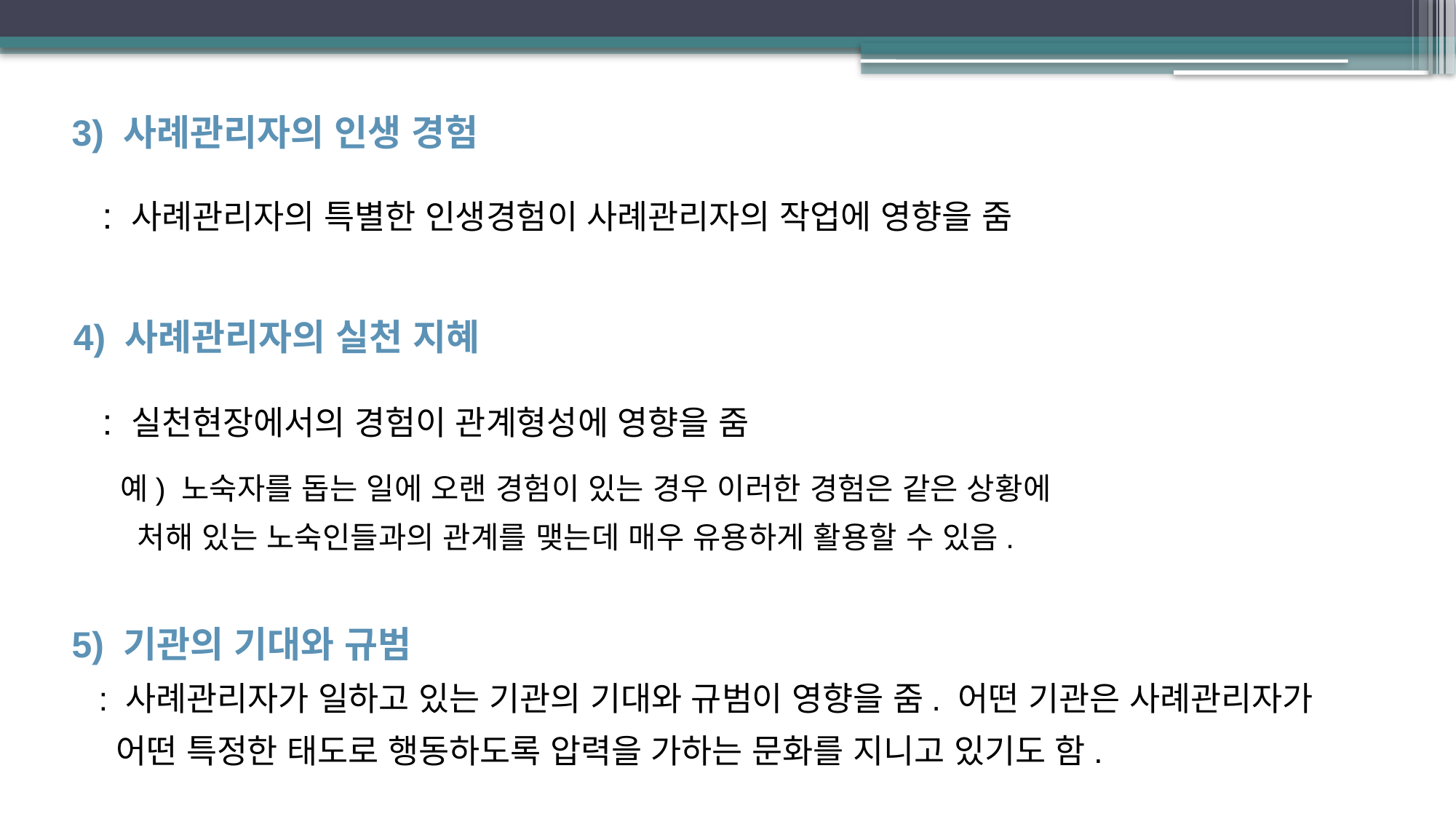

3) 사례관리자의 인생 경험

    : 사례관리자의 특별한 인생경험이 사례관리자의 작업에 영향을 줌

 4) 사례관리자의 실천 지혜

    : 실천현장에서의 경험이 관계형성에 영향을 줌

      예) 노숙자를 돕는 일에 오랜 경험이 있는 경우 이러한 경험은 같은 상황에
        처해 있는 노숙인들과의 관계를 맺는데 매우 유용하게 활용할 수 있음.

 5) 기관의 기대와 규범
    : 사례관리자가 일하고 있는 기관의 기대와 규범이 영향을 줌. 어떤 기관은 사례관리자가
     어떤 특정한 태도로 행동하도록 압력을 가하는 문화를 지니고 있기도 함.